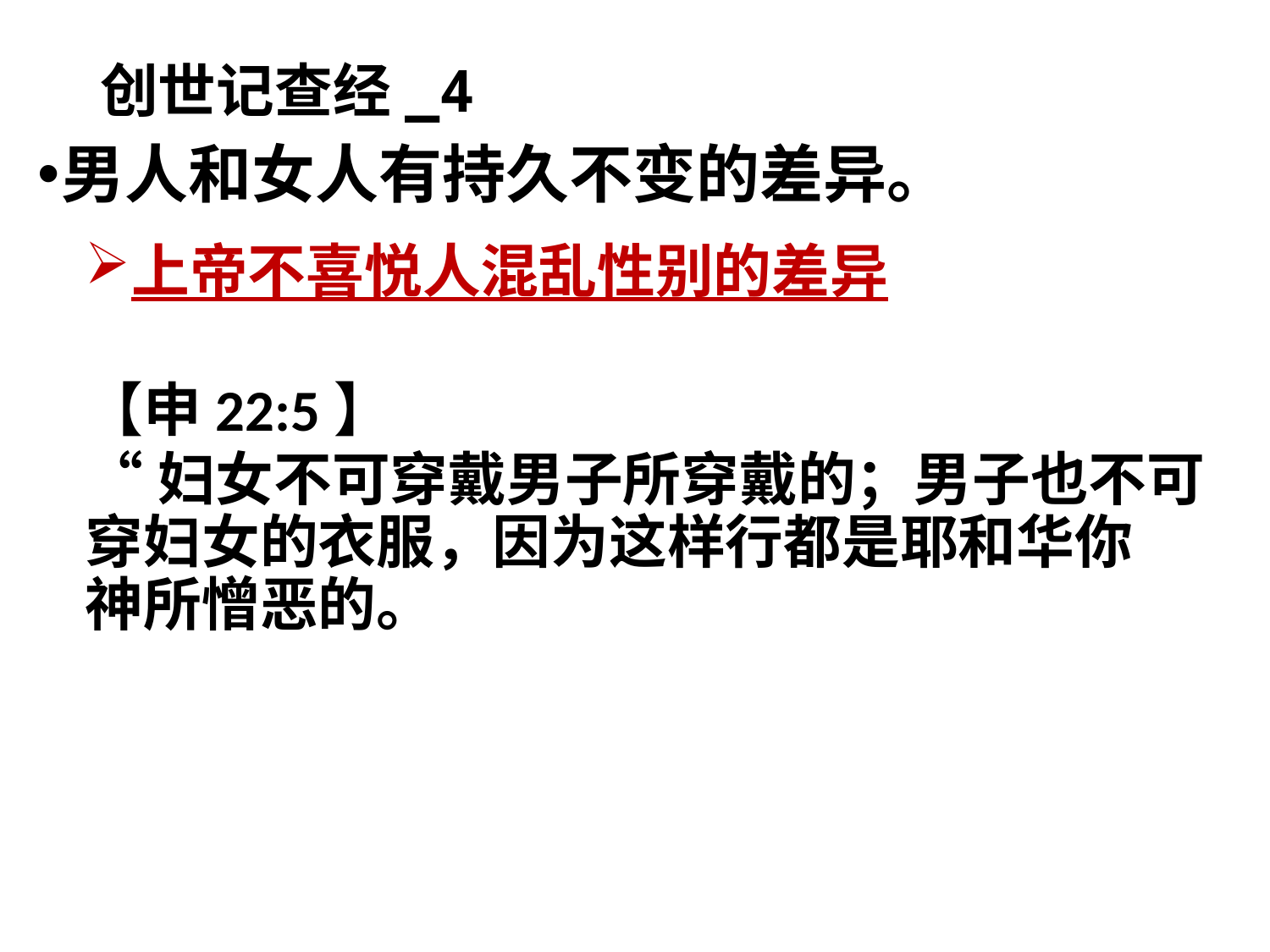

# 创世记查经_4
男人和女人有持久不变的差异。

上帝不喜悦人混乱性别的差异

【申22:5】
“妇女不可穿戴男子所穿戴的；男子也不可穿妇女的衣服，因为这样行都是耶和华你　神所憎恶的。